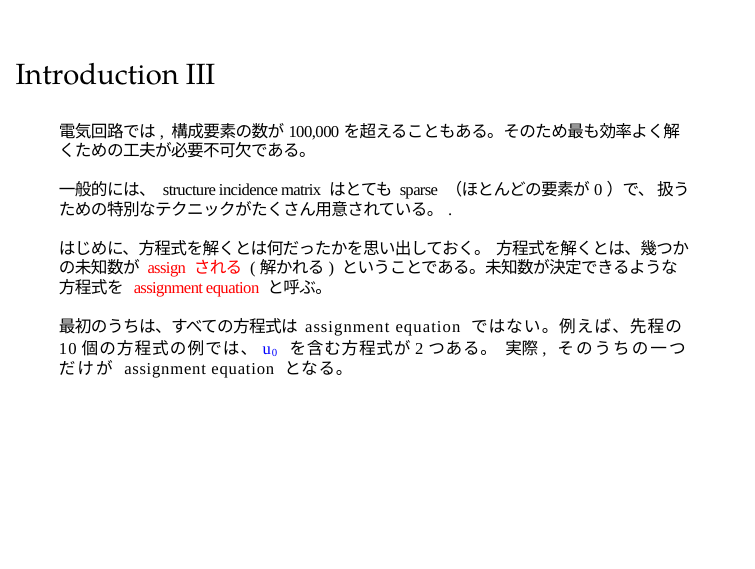

Introduction III

電気回路では, 構成要素の数が100,000を超えることもある。そのため最も効率よく解くための工夫が必要不可欠である。

一般的には、 structure incidence matrix はとても sparse （ほとんどの要素が0）で、 扱うための特別なテクニックがたくさん用意されている。.

はじめに、方程式を解くとは何だったかを思い出しておく。  方程式を解くとは、幾つかの未知数が assign される (解かれる) ということである。未知数が決定できるような方程式を  assignment equation と呼ぶ。

最初のうちは、すべての方程式は assignment equation ではない。例えば、先程の10個の方程式の例では、u0  を含む方程式が2つある。  実際, そのうちの一つだけが assignment equation となる。